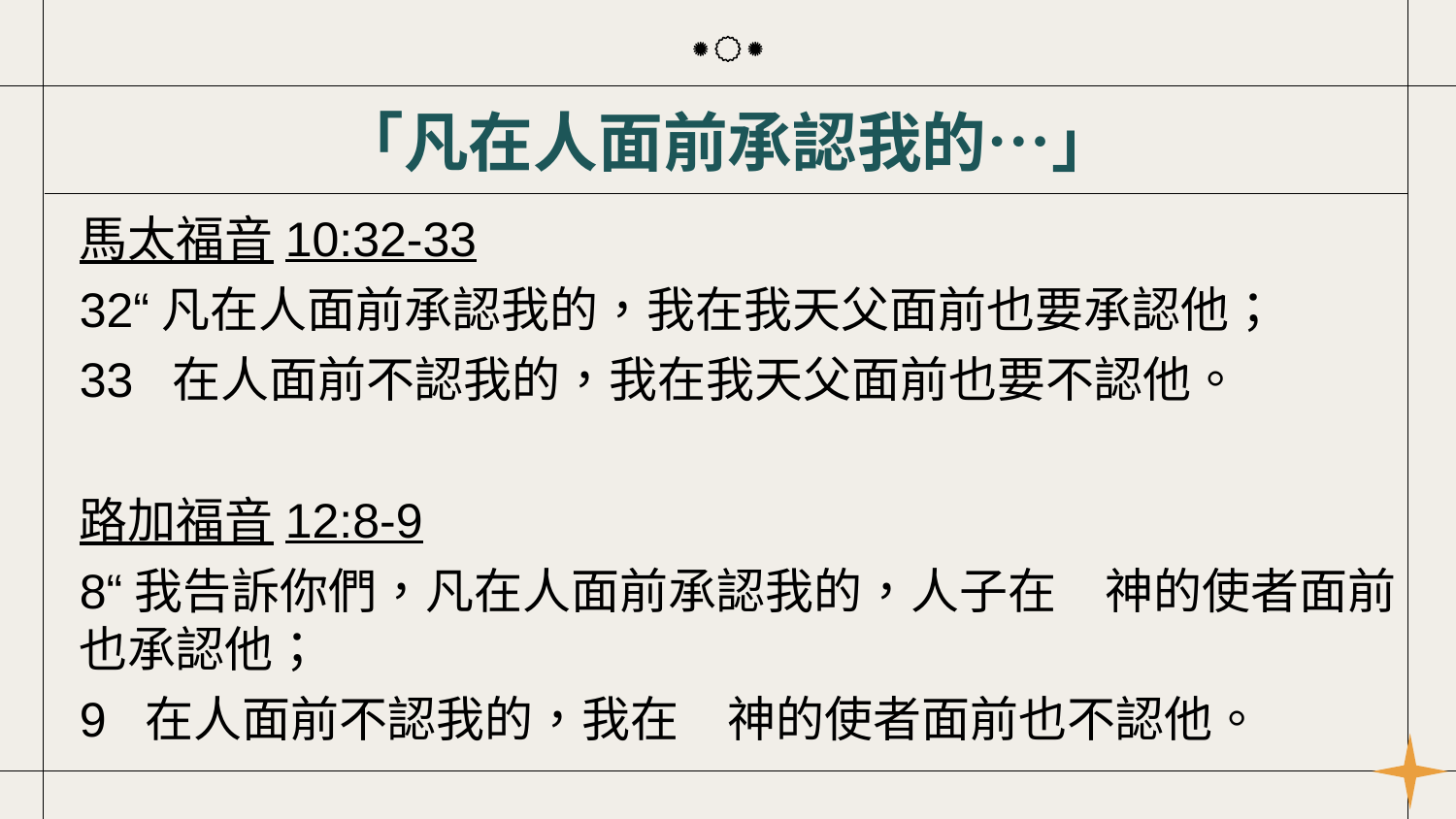

# 「凡在人面前承認我的…」
馬太福音10:32-33
32“凡在人面前承認我的，我在我天父面前也要承認他；
33  在人面前不認我的，我在我天父面前也要不認他。

路加福音12:8-9
8“我告訴你們，凡在人面前承認我的，人子在　神的使者面前也承認他；
9  在人面前不認我的，我在　神的使者面前也不認他。